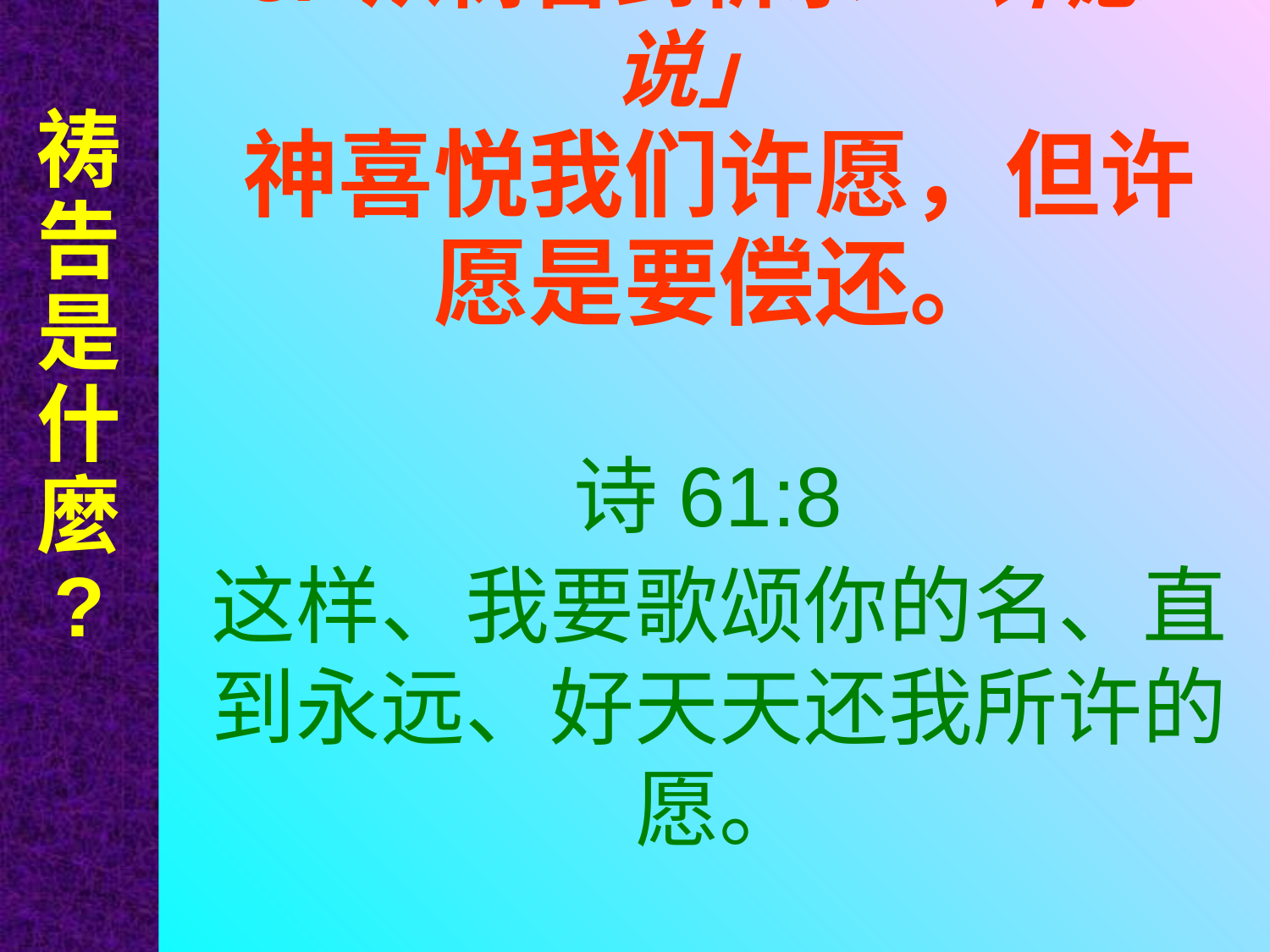

祷告是什麼
?

# 3. 从祷告到祈求 「许愿说」
神喜悦我们许愿，但许愿是要偿还。

诗61:8
这样、我要歌颂你的名、直到永远、好天天还我所许的愿。